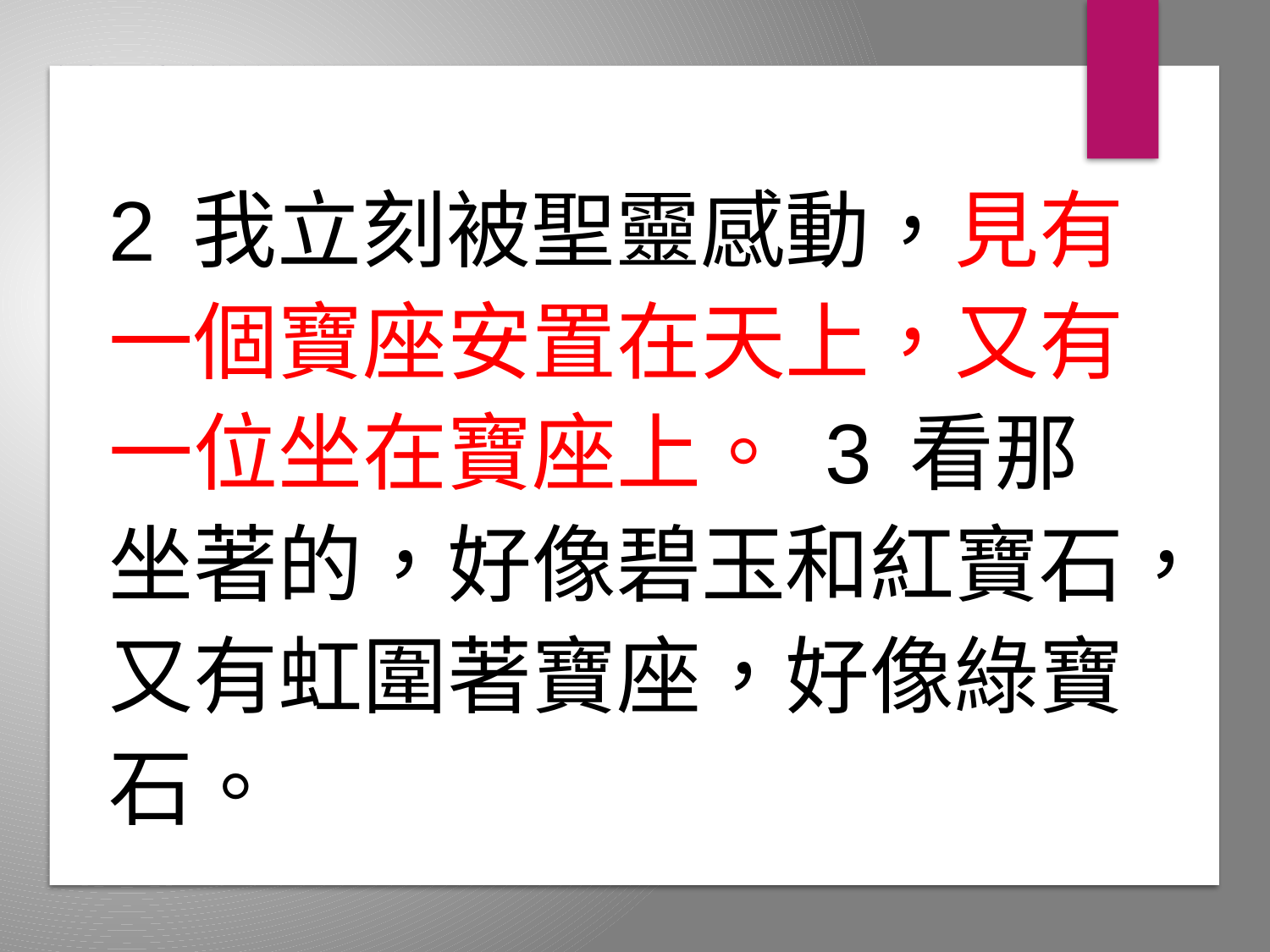

2 我立刻被聖靈感動，見有一個寶座安置在天上，又有一位坐在寶座上。 3 看那坐著的，好像碧玉和紅寶石，又有虹圍著寶座，好像綠寶石。